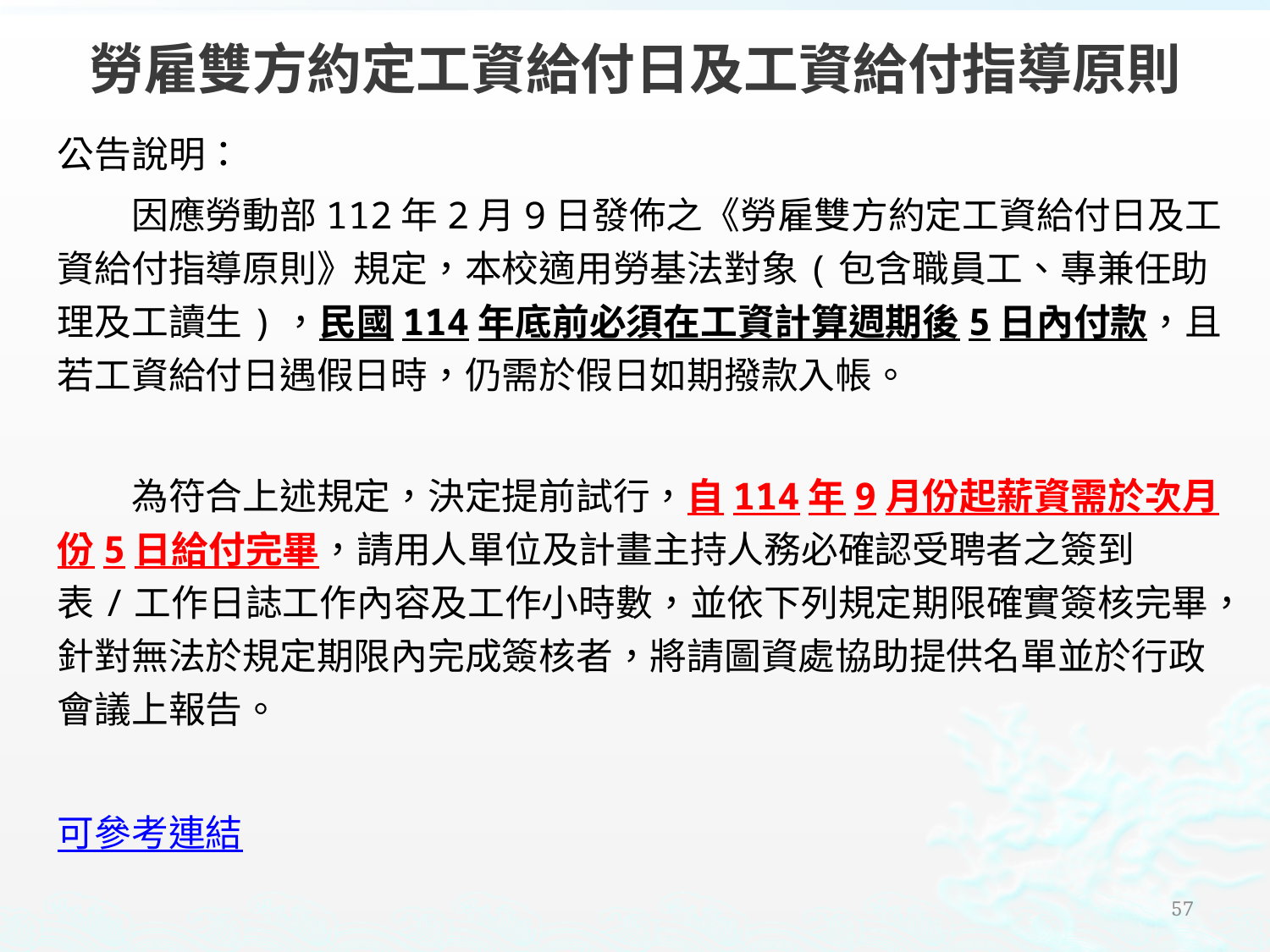

# 勞雇雙方約定工資給付日及工資給付指導原則
公告說明：
　　因應勞動部112年2月9日發佈之《勞雇雙方約定工資給付日及工資給付指導原則》規定，本校適用勞基法對象(包含職員工、專兼任助理及工讀生)，民國114年底前必須在工資計算週期後5日內付款，且若工資給付日遇假日時，仍需於假日如期撥款入帳。

　　為符合上述規定，決定提前試行，自114年9月份起薪資需於次月份5日給付完畢，請用人單位及計畫主持人務必確認受聘者之簽到表/工作日誌工作內容及工作小時數，並依下列規定期限確實簽核完畢，針對無法於規定期限內完成簽核者，將請圖資處協助提供名單並於行政會議上報告。

可參考連結

57